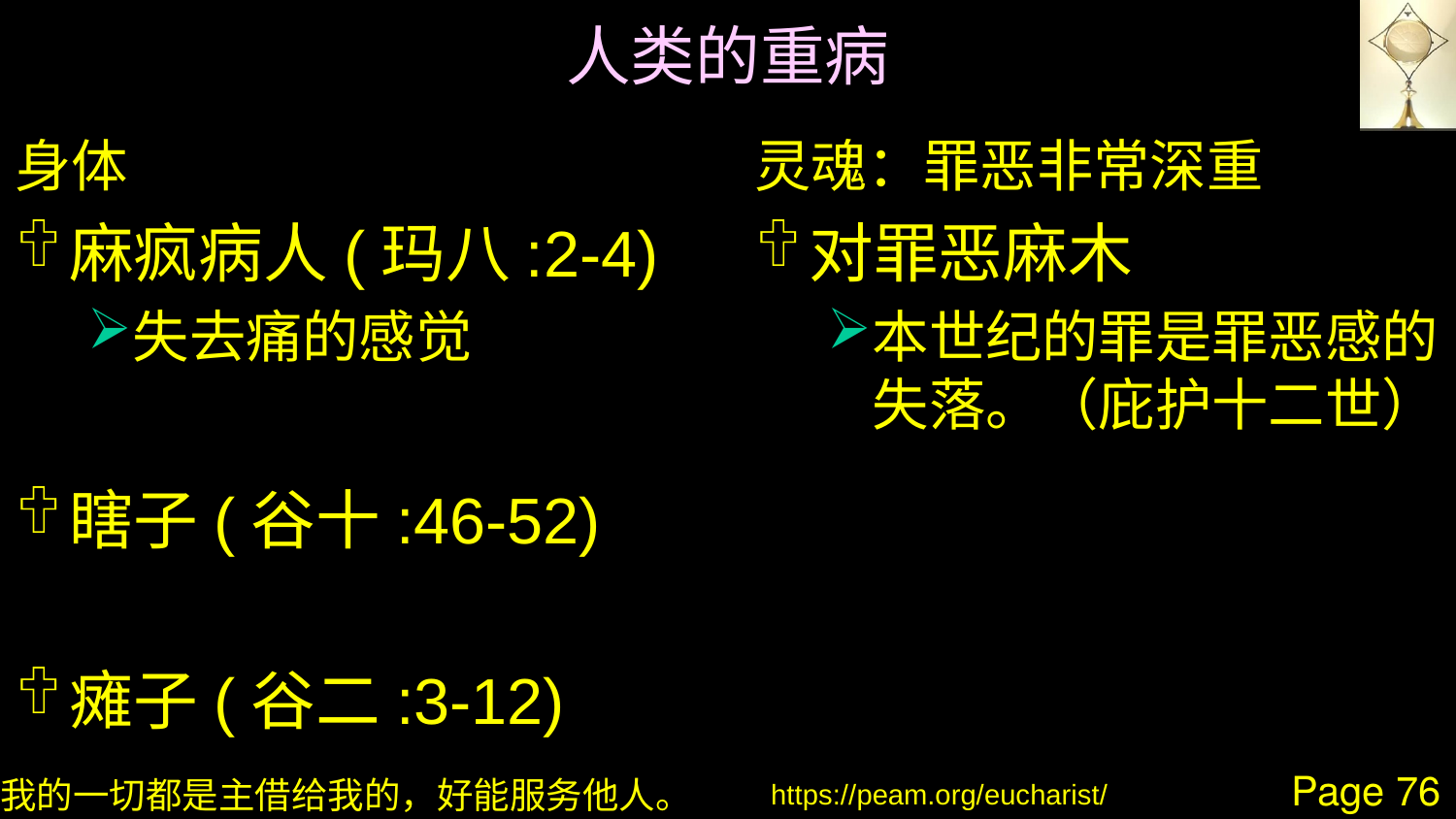

# 人类的重病
身体
灵魂：罪恶非常深重
麻疯病人(玛八:2-4)
失去痛的感觉

瞎子(谷十:46-52)

瘫子(谷二:3-12)
对罪恶麻木
本世纪的罪是罪恶感的失落。（庇护十二世）